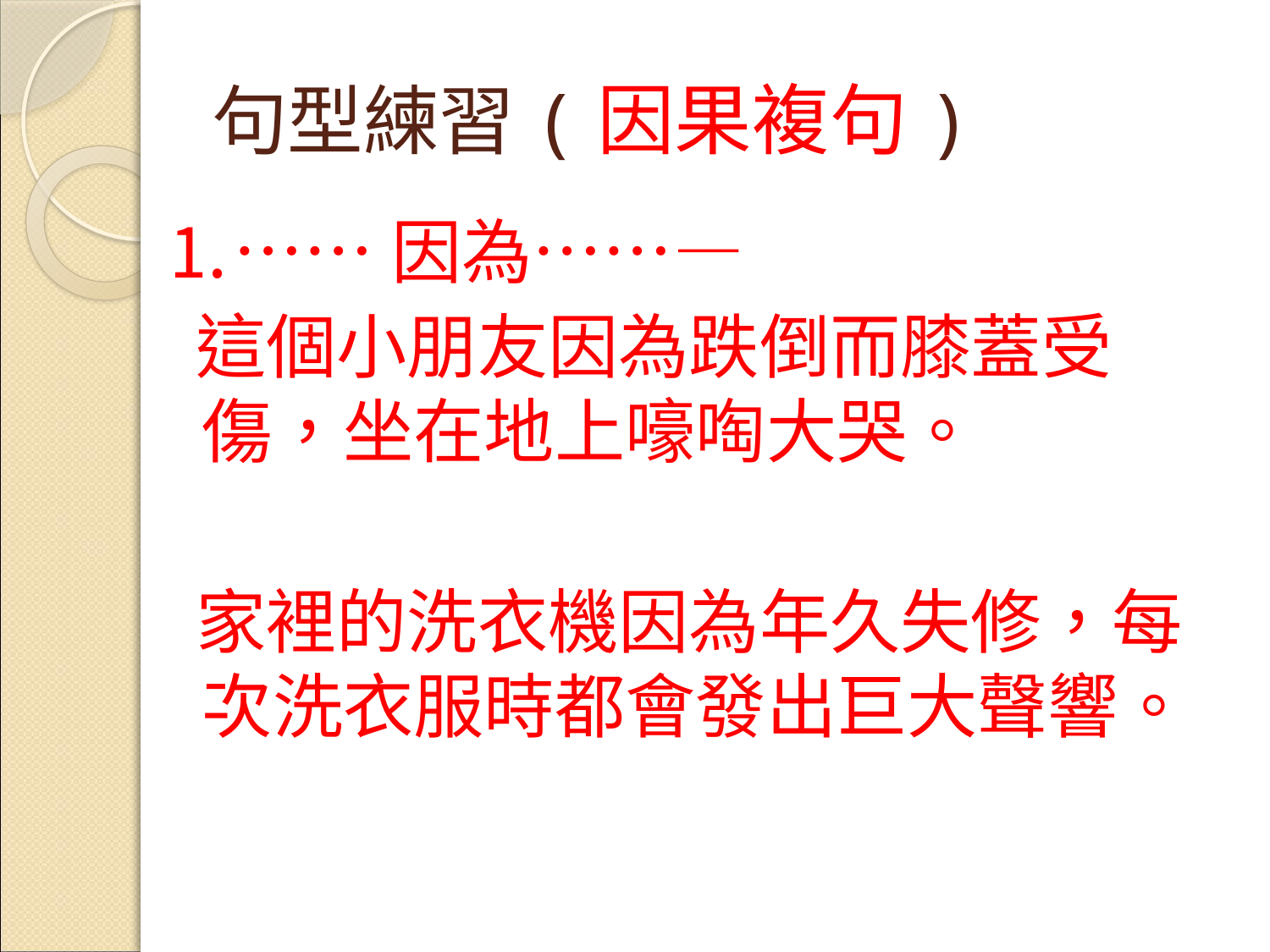

句型練習(因果複句)
⒈……因為……—
 這個小朋友因為跌倒而膝蓋受傷，坐在地上嚎啕大哭。

 家裡的洗衣機因為年久失修，每次洗衣服時都會發出巨大聲響。